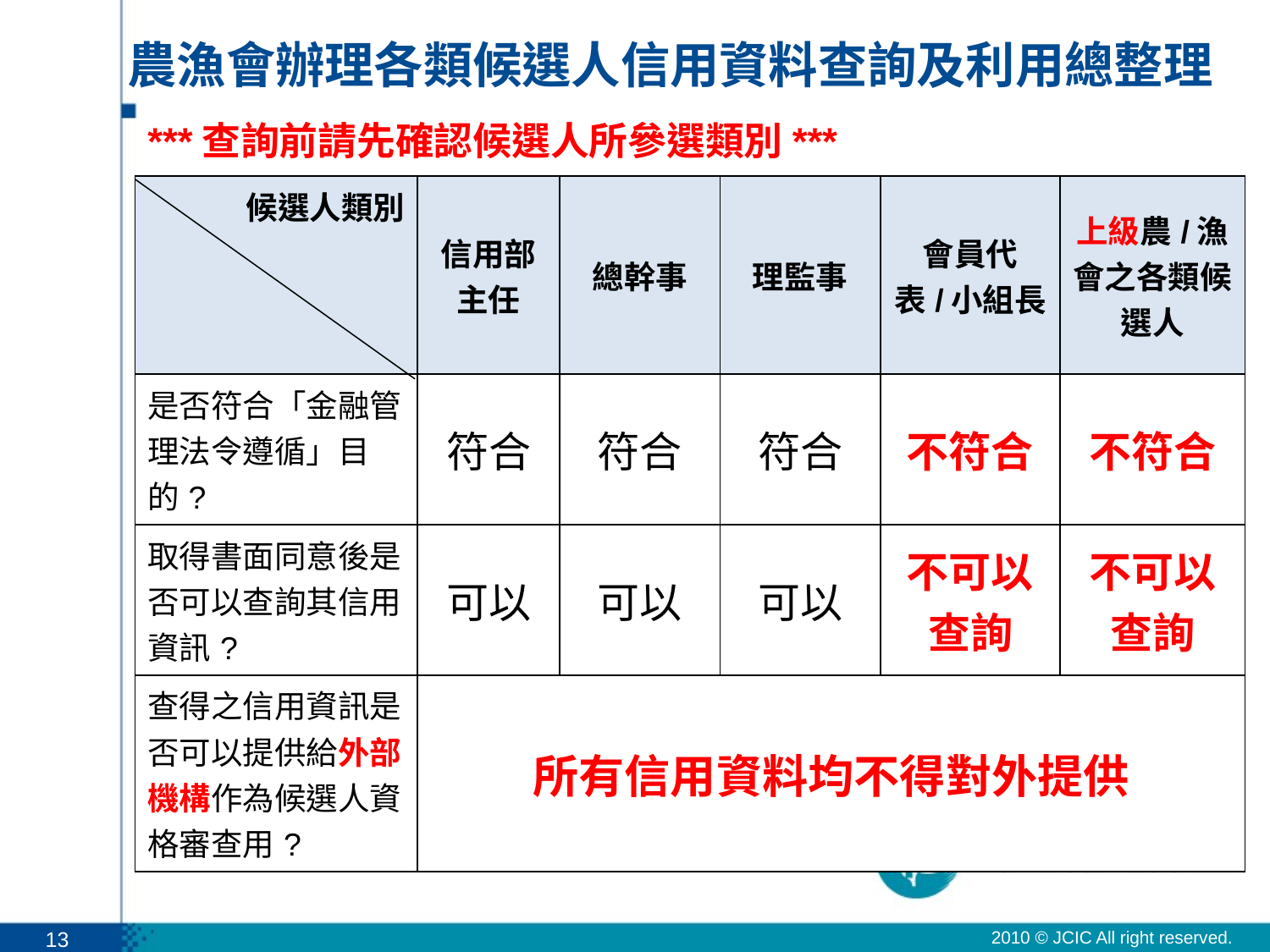

# 農漁會辦理各類候選人信用資料查詢及利用總整理
***查詢前請先確認候選人所參選類別***

| 候選人類別 | 信用部 主任 | 總幹事 | 理監事 | 會員代表/小組長 | 上級農/漁會之各類候選人 |
| --- | --- | --- | --- | --- | --- |
| 是否符合「金融管理法令遵循」目的? | 符合 | 符合 | 符合 | 不符合 | 不符合 |
| 取得書面同意後是否可以查詢其信用資訊? | 可以 | 可以 | 可以 | 不可以 查詢 | 不可以 查詢 |
| 查得之信用資訊是否可以提供給外部機構作為候選人資格審查用? | 所有信用資料均不得對外提供 |  |  |  |  |
13